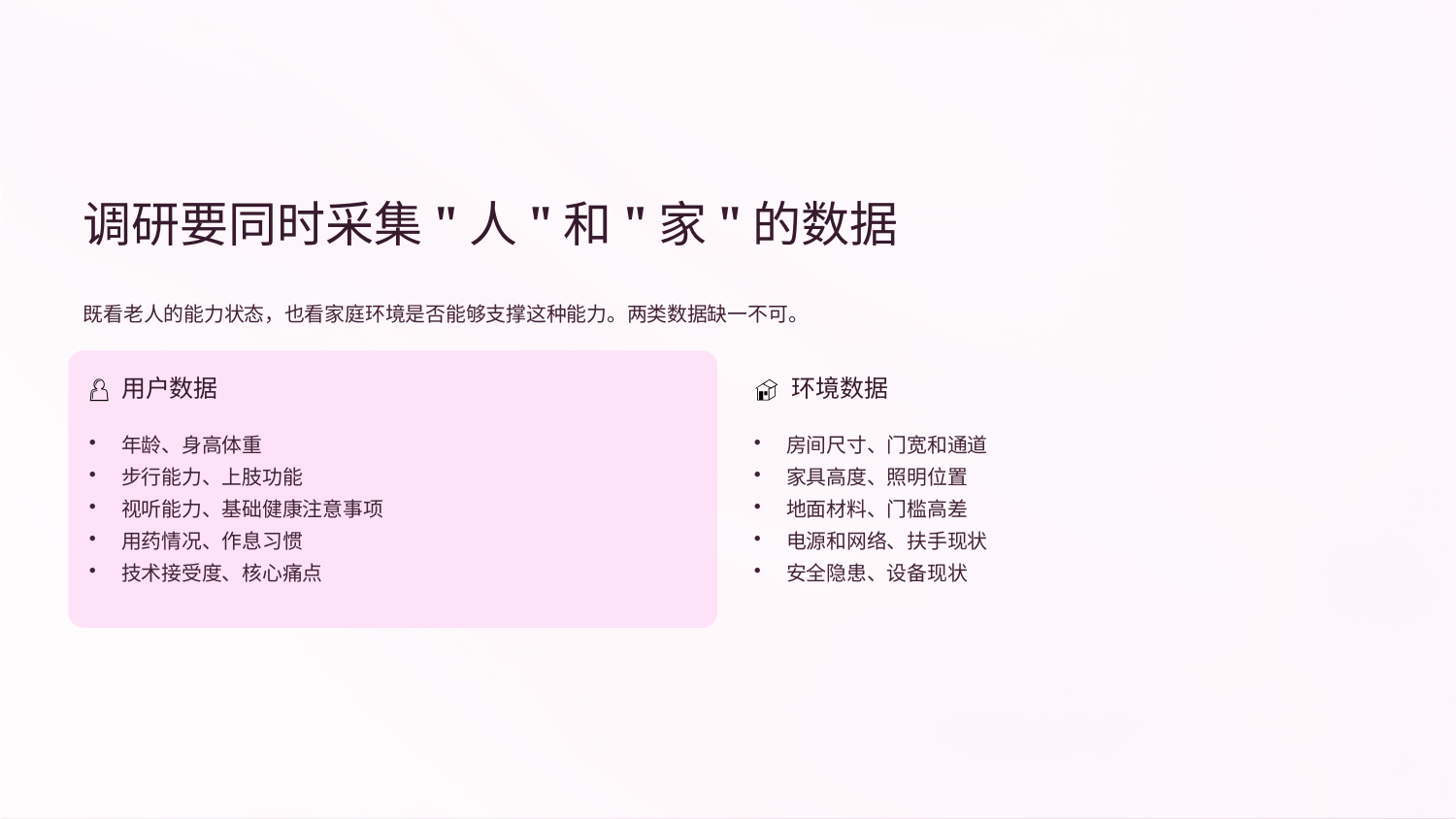

调研要同时采集"人"和"家"的数据
既看老人的能力状态，也看家庭环境是否能够支撑这种能力。两类数据缺一不可。

👤 用户数据
🏠 环境数据
年龄、身高体重
步行能力、上肢功能
视听能力、基础健康注意事项
用药情况、作息习惯
技术接受度、核心痛点
房间尺寸、门宽和通道
家具高度、照明位置
地面材料、门槛高差
电源和网络、扶手现状
安全隐患、设备现状